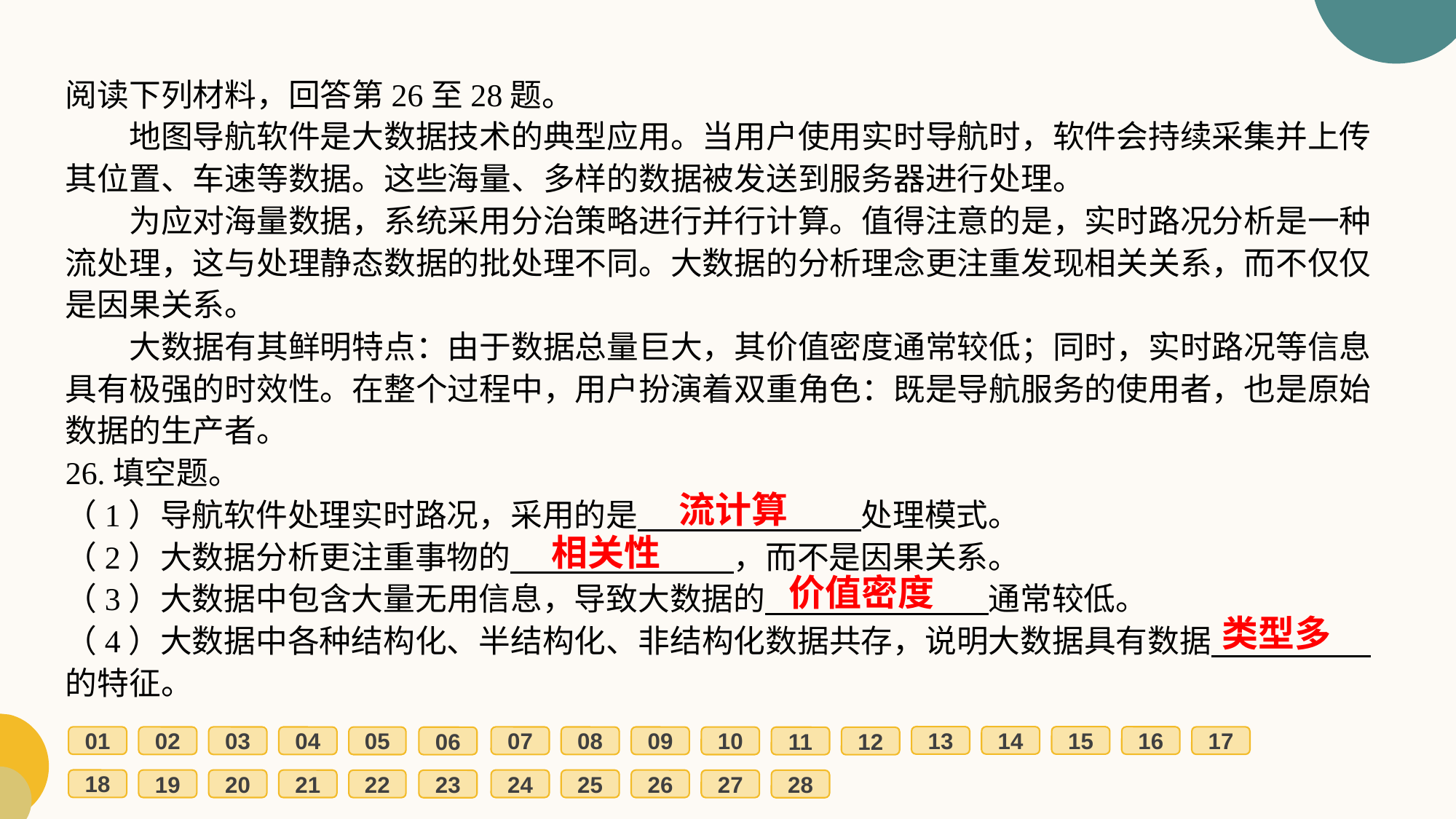

阅读下列材料，回答第26至28题。
　　地图导航软件是大数据技术的典型应用。当用户使用实时导航时，软件会持续采集并上传其位置、车速等数据。这些海量、多样的数据被发送到服务器进行处理。
　　为应对海量数据，系统采用分治策略进行并行计算。值得注意的是，实时路况分析是一种流处理，这与处理静态数据的批处理不同。大数据的分析理念更注重发现相关关系，而不仅仅是因果关系。
　　大数据有其鲜明特点：由于数据总量巨大，其价值密度通常较低；同时，实时路况等信息具有极强的时效性。在整个过程中，用户扮演着双重角色：既是导航服务的使用者，也是原始数据的生产者。
26.填空题。
（1）导航软件处理实时路况，采用的是　　　　　　　处理模式。
（2）大数据分析更注重事物的　　　　　　　，而不是因果关系。
（3）大数据中包含大量无用信息，导致大数据的　　　　　　　通常较低。
（4）大数据中各种结构化、半结构化、非结构化数据共存，说明大数据具有数据　　　　　的特征。
流计算
相关性
价值密度
类型多